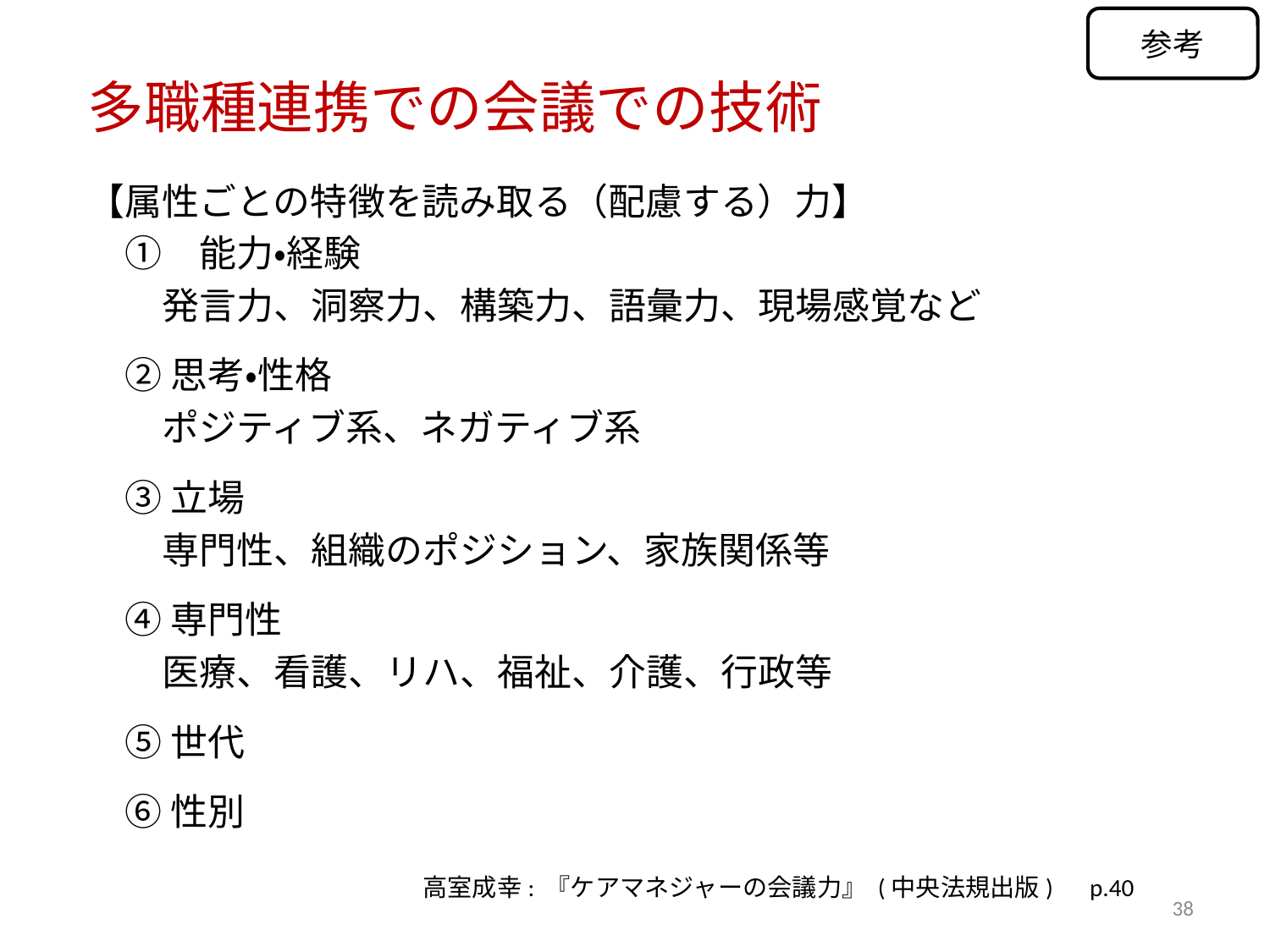

参考
# 多職種連携での会議での技術
【属性ごとの特徴を読み取る（配慮する）力】
　①　能力・経験
　　発言力、洞察力、構築力、語彙力、現場感覚など

　② 思考・性格
　　ポジティブ系、ネガティブ系

　③ 立場
　　専門性、組織のポジション、家族関係等

　④ 専門性
　　医療、看護、リハ、福祉、介護、行政等

　⑤ 世代

　⑥ 性別
高室成幸: 『ケアマネジャーの会議力』 (中央法規出版)　p.40
38